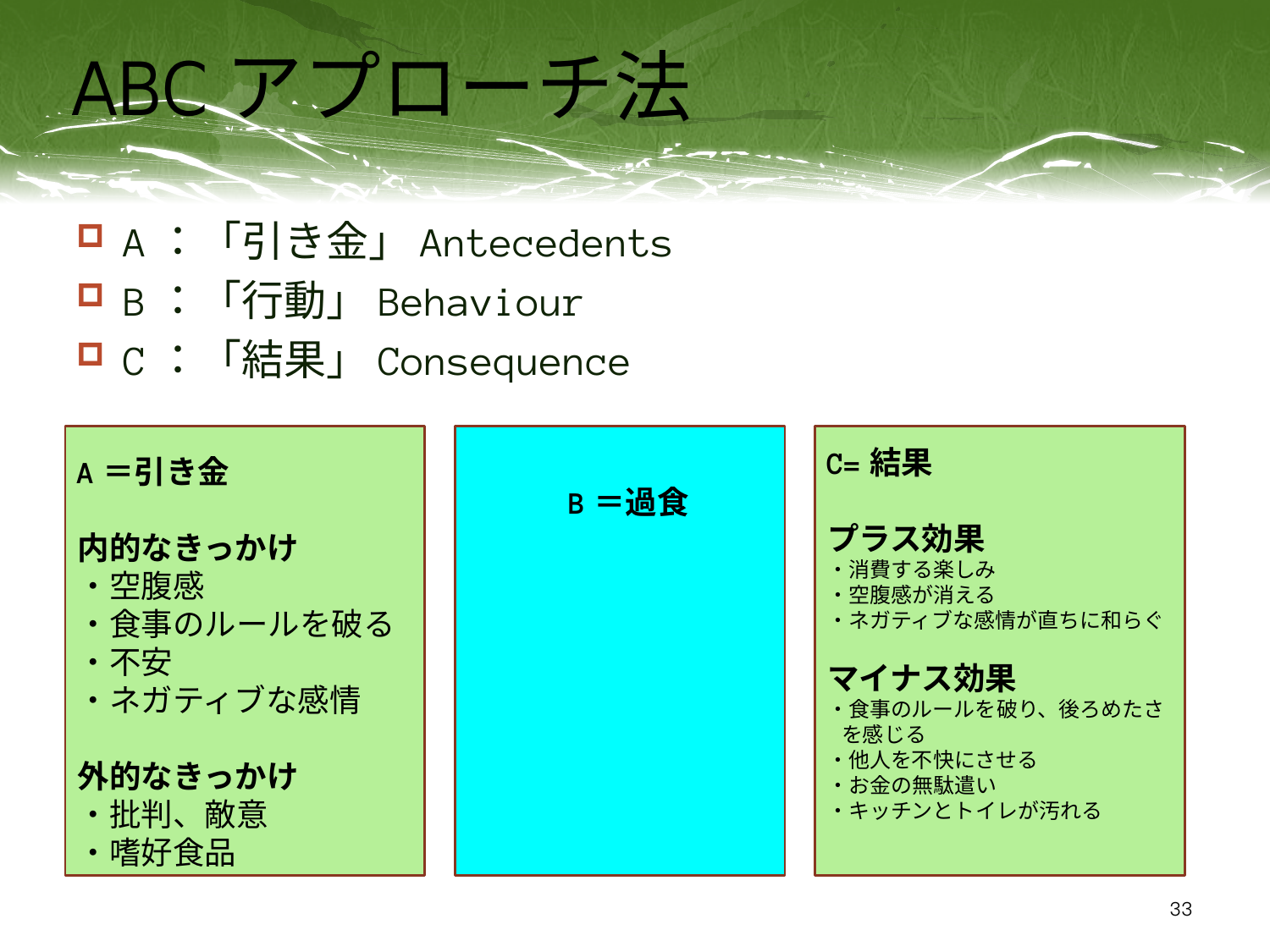

# ABCアプローチ法
A：「引き金」Antecedents
B：「行動」Behaviour
C：「結果」Consequence

C=結果

プラス効果
・消費する楽しみ
・空腹感が消える
・ネガティブな感情が直ちに和らぐ

マイナス効果
・食事のルールを破り、後ろめたさ
  を感じる
・他人を不快にさせる
・お金の無駄遣い
・キッチンとトイレが汚れる
A＝引き金

内的なきっかけ
・空腹感
・食事のルールを破る
・不安
・ネガティブな感情

外的なきっかけ
・批判、敵意
・嗜好食品
　　B＝過食
33